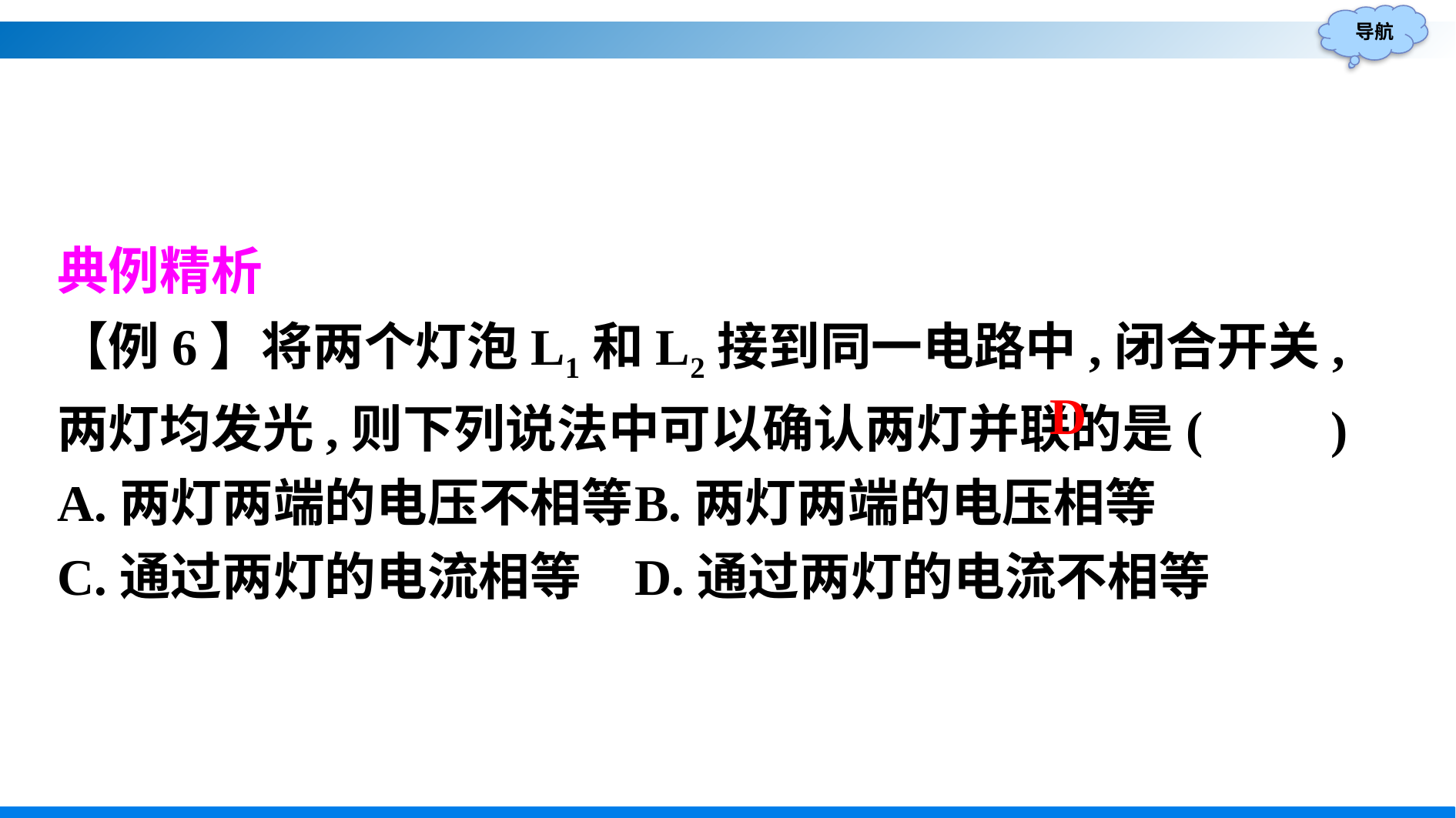

典例精析
【例6】将两个灯泡L1和L2接到同一电路中,闭合开关,两灯均发光,则下列说法中可以确认两灯并联的是(　　)
A.两灯两端的电压不相等	B.两灯两端的电压相等
C.通过两灯的电流相等	D.通过两灯的电流不相等
D